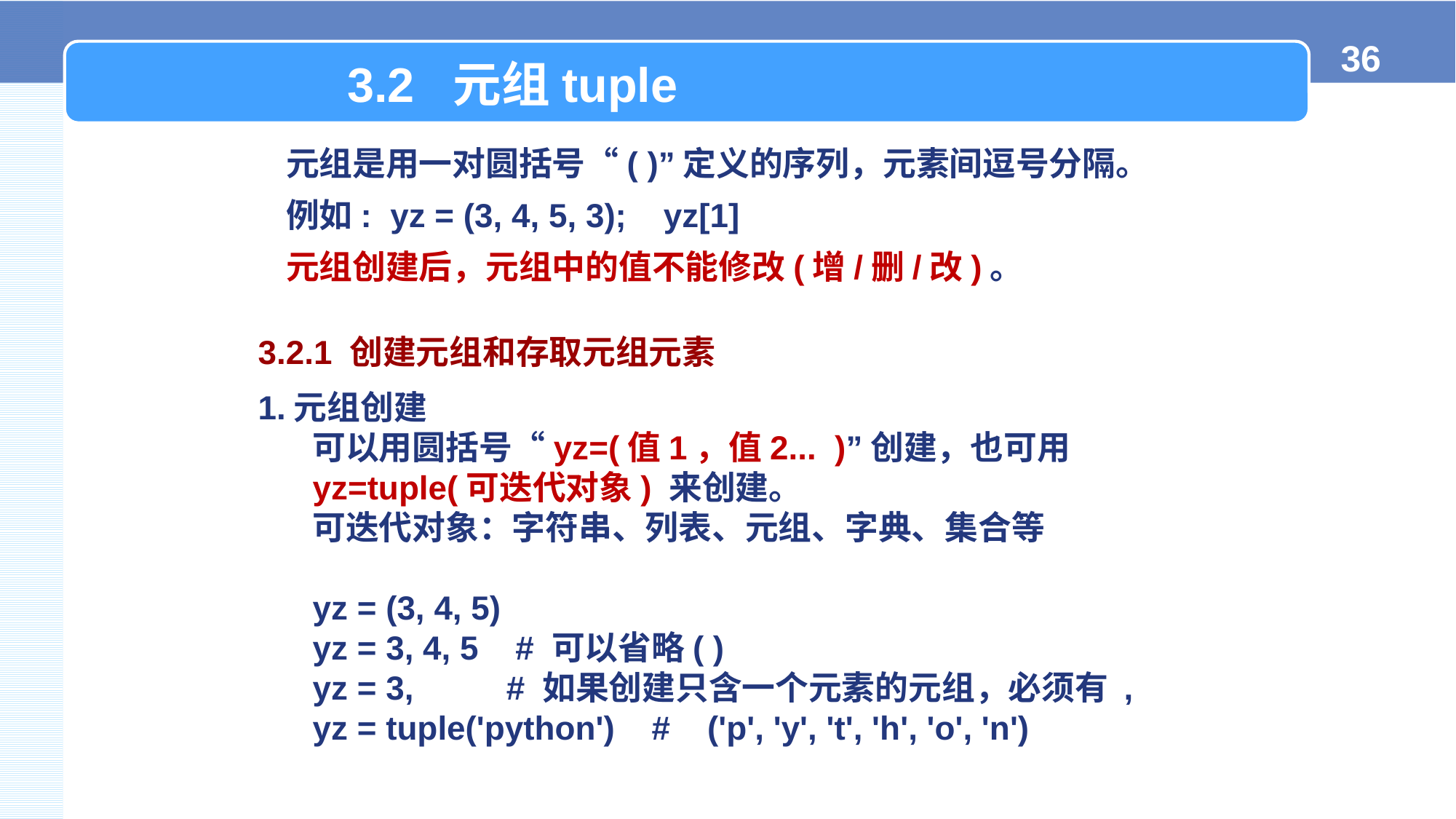

3.2  元组tuple
元组是用一对圆括号“( )”定义的序列，元素间逗号分隔。
例如:  yz = (3, 4, 5, 3);    yz[1]
元组创建后，元组中的值不能修改(增/删/改)。
3.2.1 创建元组和存取元组元素
1.元组创建
可以用圆括号“yz=(值1，值2...  )”创建，也可用
yz=tuple(可迭代对象) 来创建。
可迭代对象：字符串、列表、元组、字典、集合等

yz = (3, 4, 5)
yz = 3, 4, 5    # 可以省略( )
yz = 3,          # 如果创建只含一个元素的元组，必须有 ,
yz = tuple('python')    #    ('p', 'y', 't', 'h', 'o', 'n')